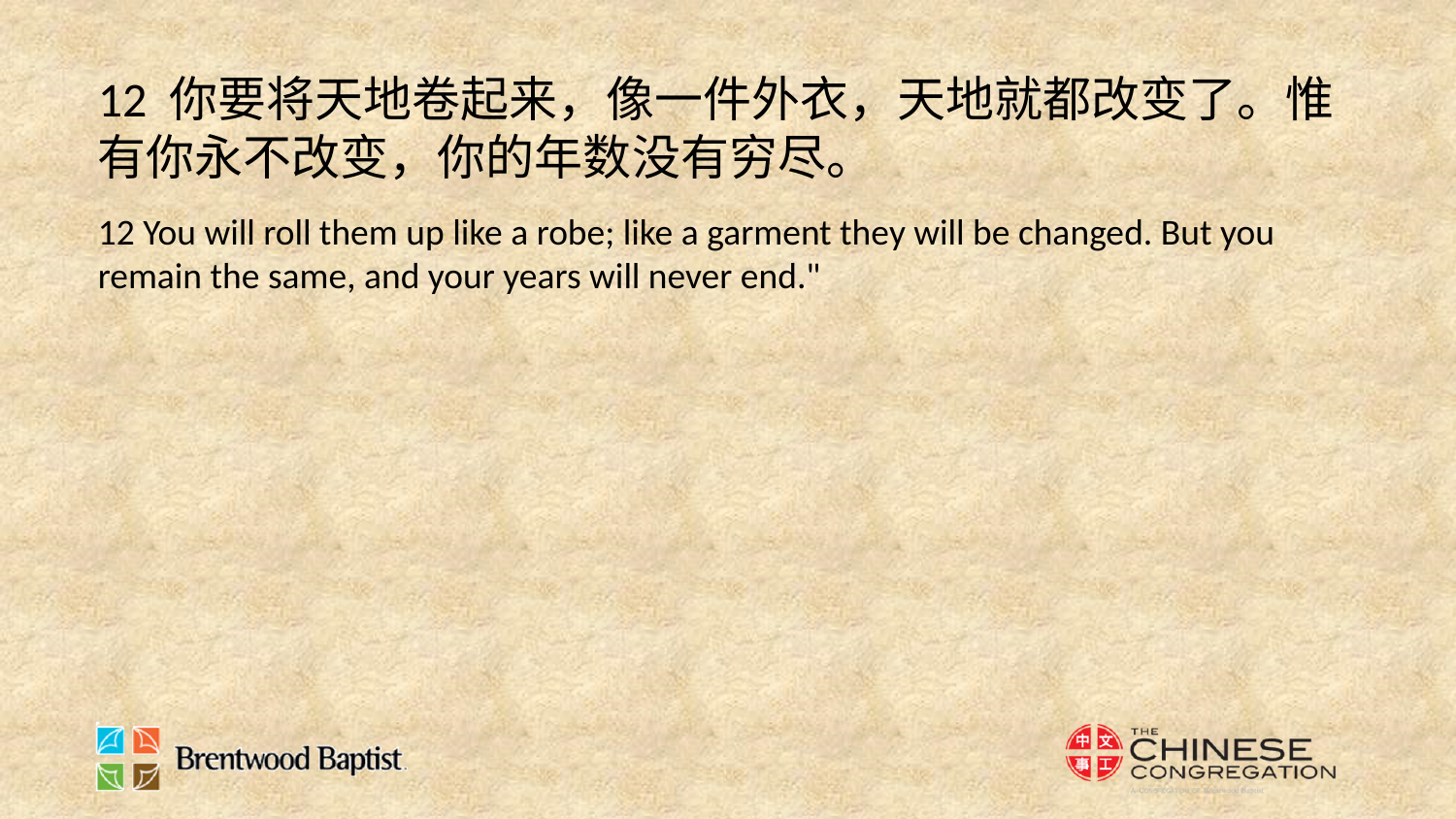

12 你要将天地卷起来，像一件外衣，天地就都改变了。惟有你永不改变，你的年数没有穷尽。

12 You will roll them up like a robe; like a garment they will be changed. But you remain the same, and your years will never end."